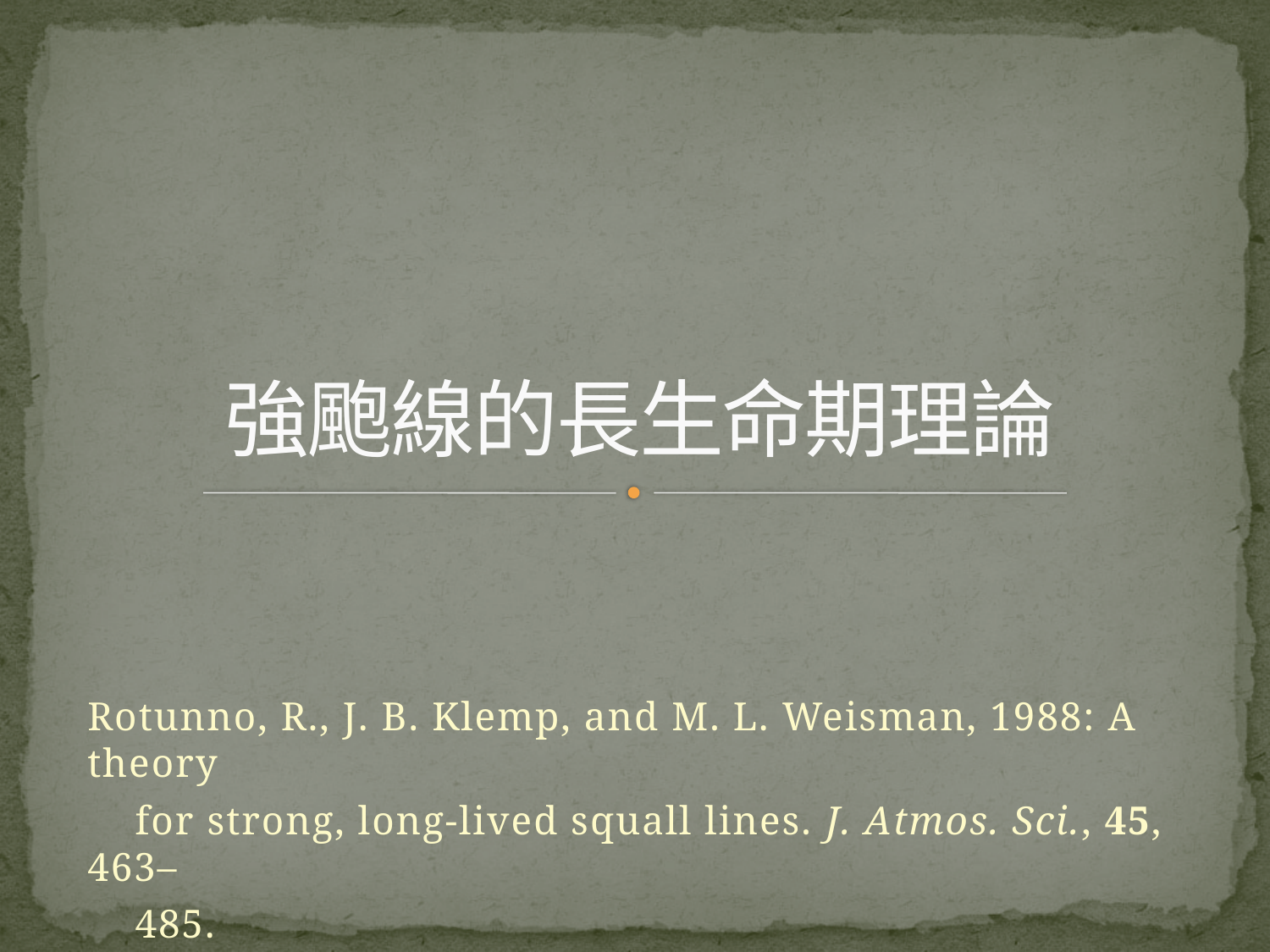

# 強颮線的長生命期理論
Rotunno, R., J. B. Klemp, and M. L. Weisman, 1988: A theory
    for strong, long-lived squall lines. J. Atmos. Sci., 45, 463–
    485.